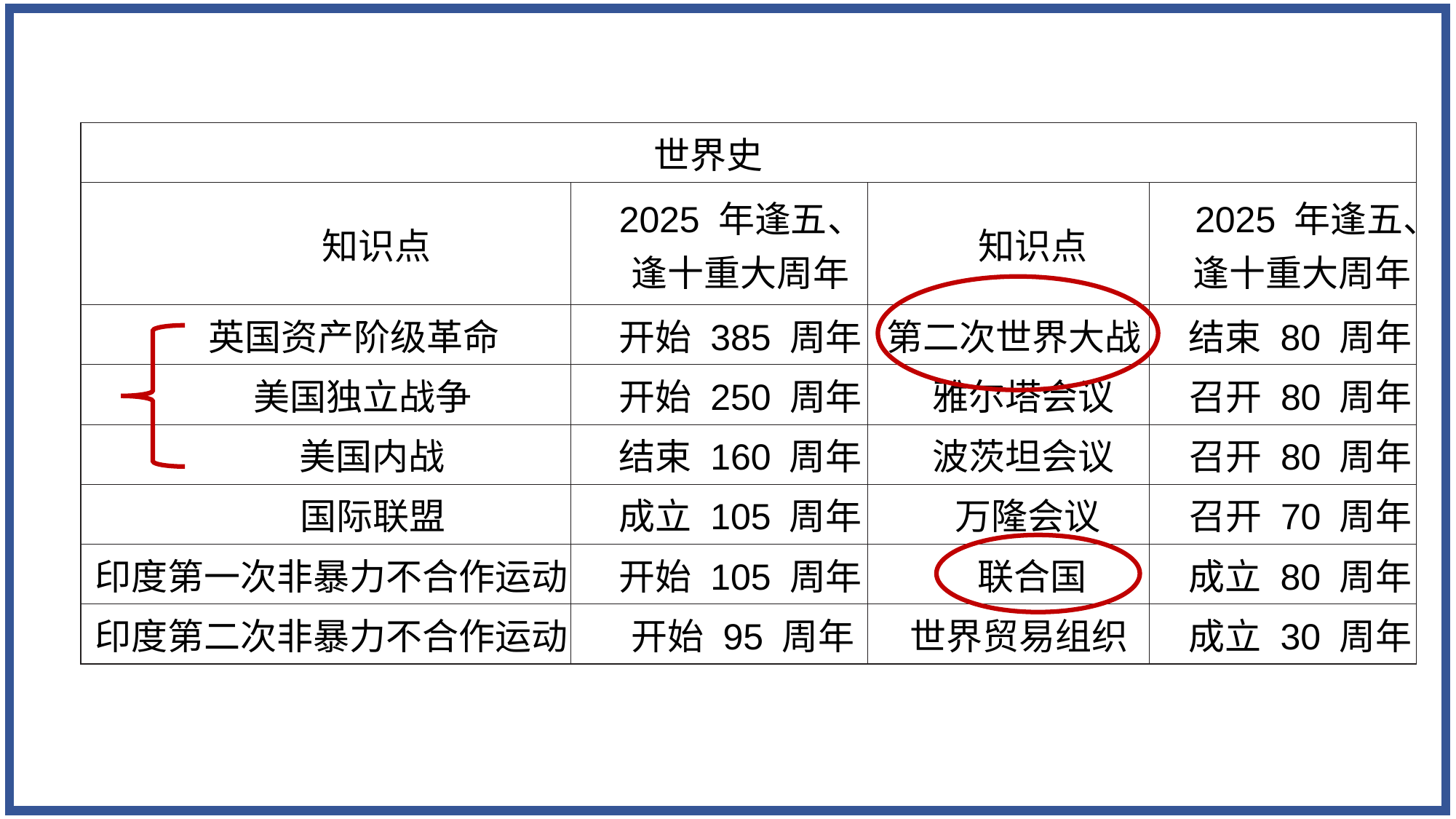

| 世界史 |  |  |  |
| --- | --- | --- | --- |
| 知识点 | 2025 年逢五、 逢十重大周年 | 知识点 | 2025 年逢五、 逢十重大周年 |
| 英国资产阶级革命 | 开始 385 周年 | 第二次世界大战 | 结束 80 周年 |
| 美国独立战争 | 开始 250 周年 | 雅尔塔会议 | 召开 80 周年 |
| 美国内战 | 结束 160 周年 | 波茨坦会议 | 召开 80 周年 |
| 国际联盟 | 成立 105 周年 | 万隆会议 | 召开 70 周年 |
| 印度第一次非暴力不合作运动 | 开始 105 周年 | 联合国 | 成立 80 周年 |
| 印度第二次非暴力不合作运动 | 开始 95 周年 | 世界贸易组织 | 成立 30 周年 |